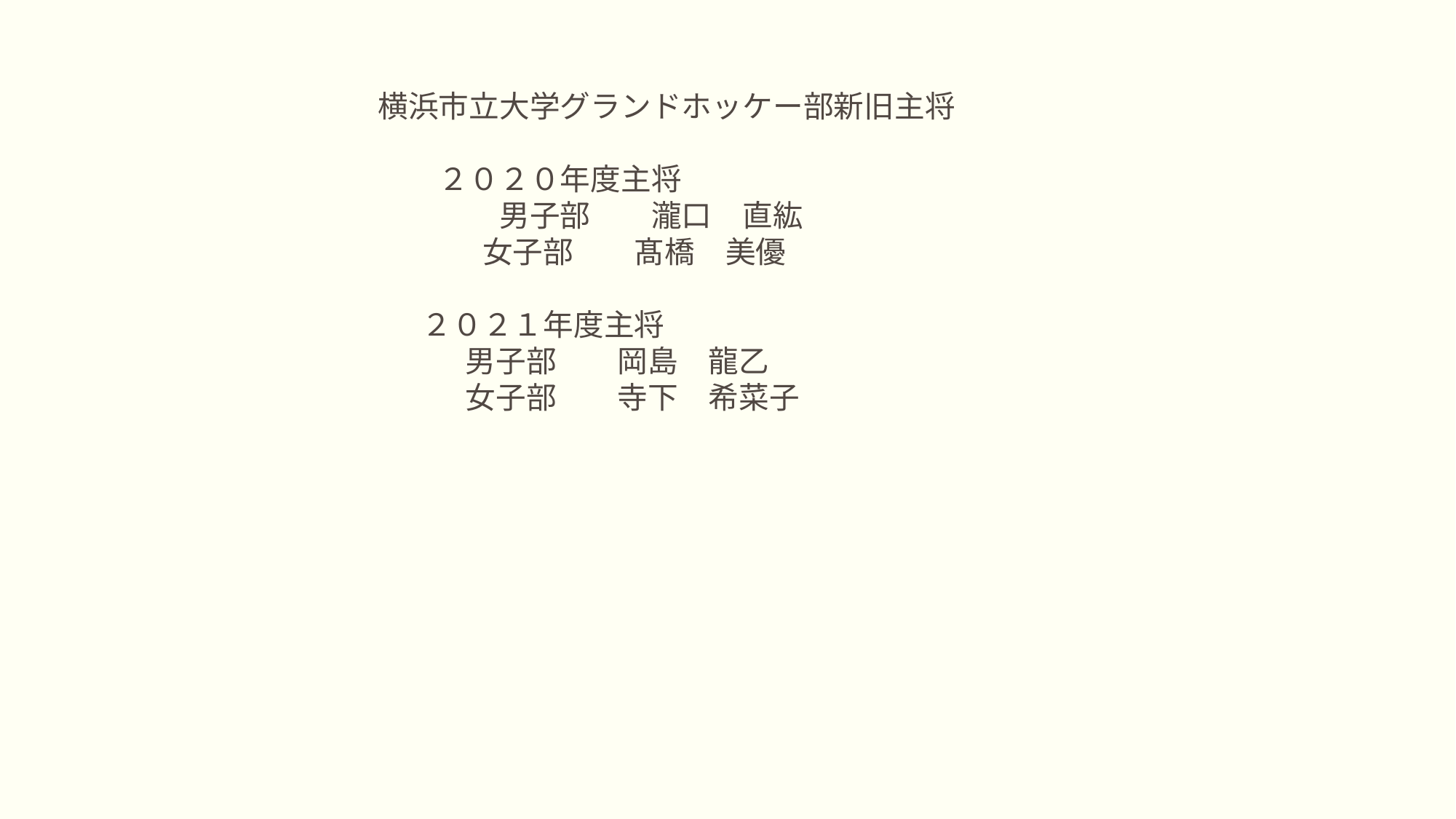

横浜市立大学グランドホッケー部新旧主将

　　２０２０年度主将
　　　　男子部　　瀧口　直紘
　　　  女子部　　髙橋　美優

　  ２０２１年度主将
　　    男子部　　岡島　龍乙
　　    女子部　　寺下　希菜子